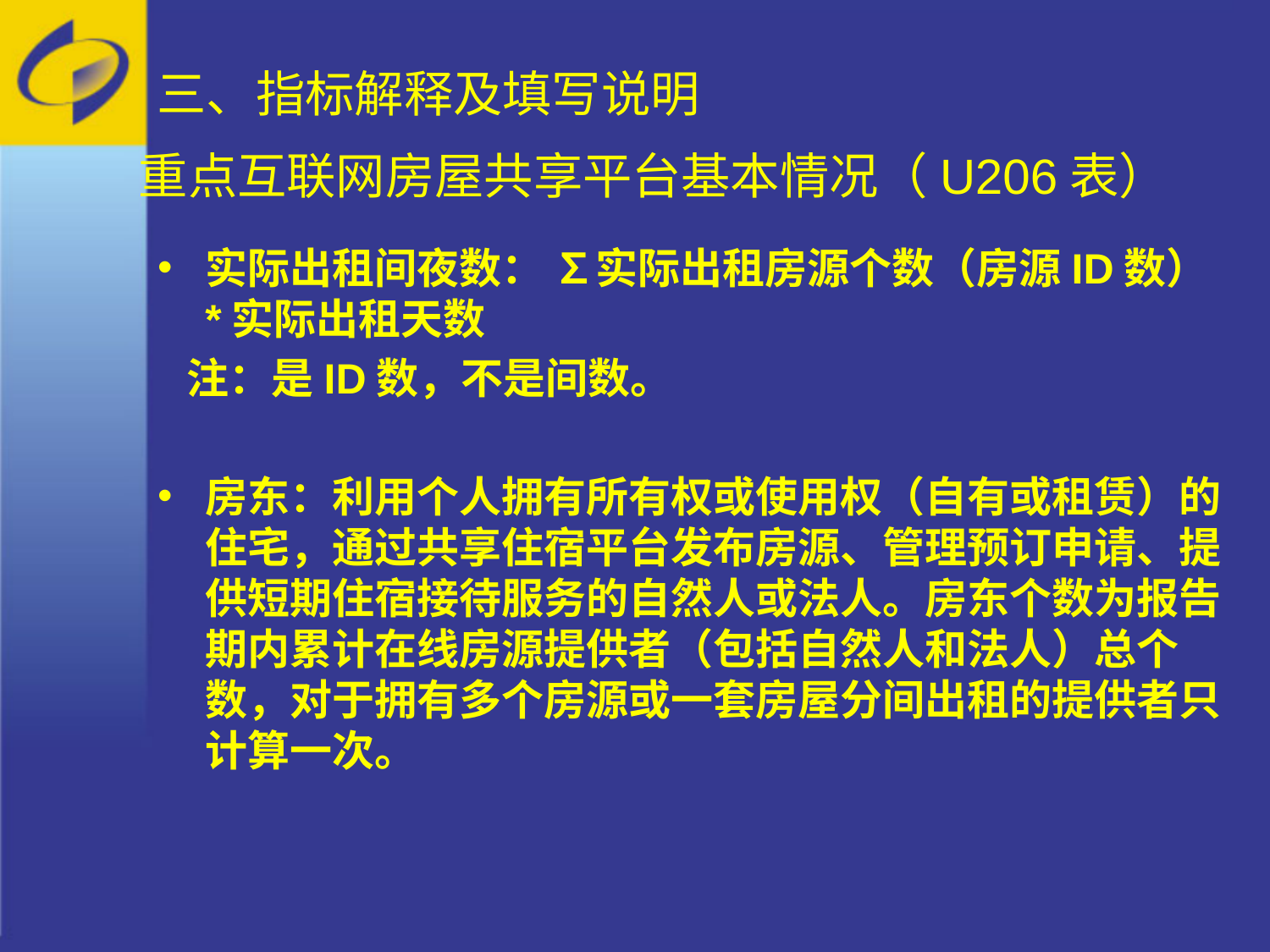

三、指标解释及填写说明
# 重点互联网房屋共享平台基本情况（U206表）

实际出租间夜数： ∑实际出租房源个数（房源ID数） *实际出租天数
  注：是ID数，不是间数。

房东：利用个人拥有所有权或使用权（自有或租赁）的住宅，通过共享住宿平台发布房源、管理预订申请、提供短期住宿接待服务的自然人或法人。房东个数为报告期内累计在线房源提供者（包括自然人和法人）总个数，对于拥有多个房源或一套房屋分间出租的提供者只计算一次。